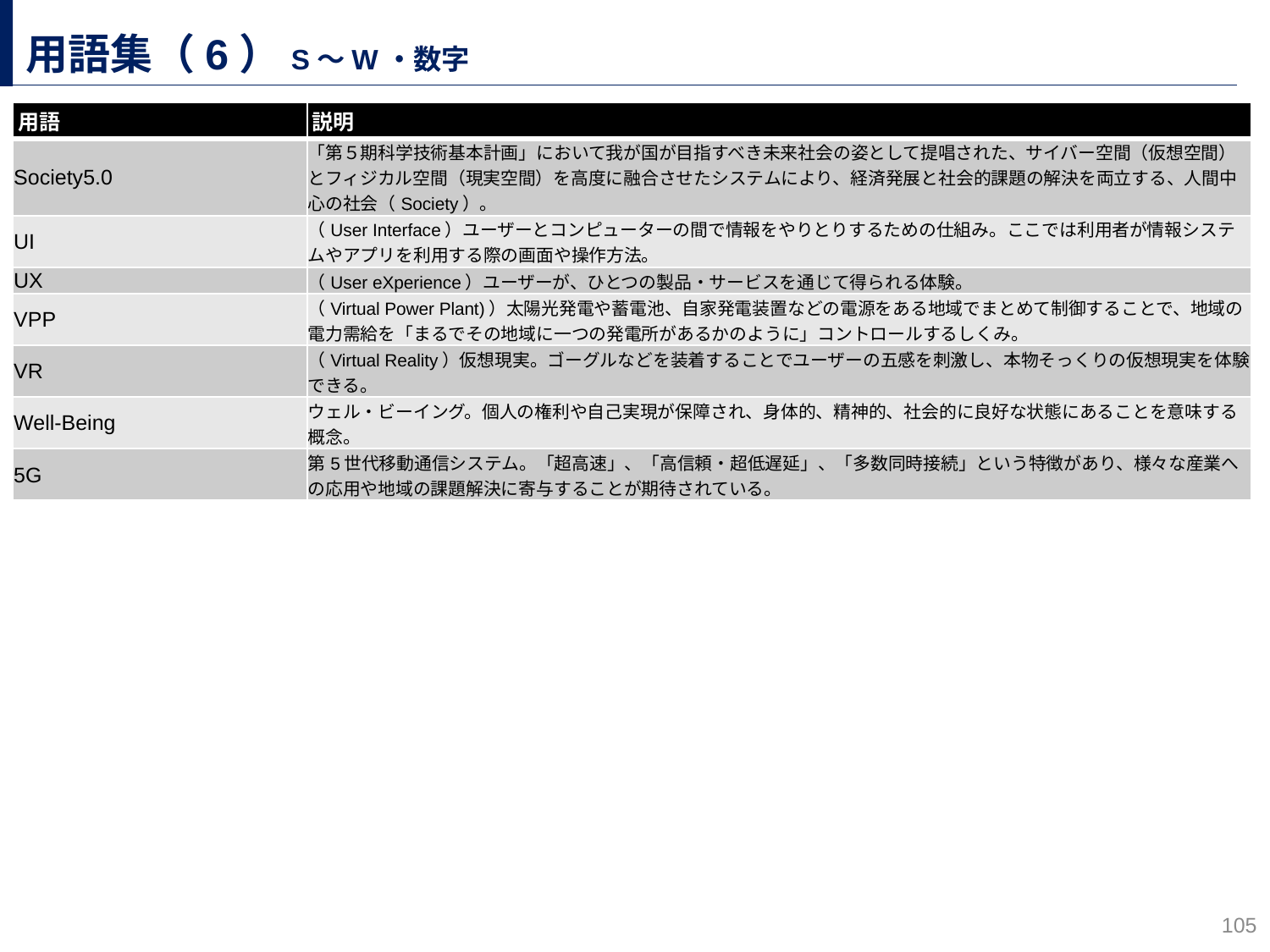

# 用語集（6）S～W・数字
| 用語 | 説明 |
| --- | --- |
| Society5.0 | 「第５期科学技術基本計画」において我が国が目指すべき未来社会の姿として提唱された、サイバー空間（仮想空間）とフィジカル空間（現実空間）を高度に融合させたシステムにより、経済発展と社会的課題の解決を両立する、人間中心の社会（Society）。 |
| UI | （User Interface）ユーザーとコンピューターの間で情報をやりとりするための仕組み。ここでは利用者が情報システムやアプリを利用する際の画面や操作方法。 |
| UX | （User eXperience）ユーザーが、ひとつの製品・サービスを通じて得られる体験。 |
| VPP | （Virtual Power Plant)）太陽光発電や蓄電池、自家発電装置などの電源をある地域でまとめて制御することで、地域の電力需給を「まるでその地域に一つの発電所があるかのように」コントロールするしくみ。 |
| VR | （Virtual Reality）仮想現実。ゴーグルなどを装着することでユーザーの五感を刺激し、本物そっくりの仮想現実を体験できる。 |
| Well-Being | ウェル・ビーイング。個人の権利や自己実現が保障され、身体的、精神的、社会的に良好な状態にあることを意味する概念。 |
| 5G | 第5世代移動通信システム。「超高速」、「高信頼・超低遅延」、「多数同時接続」という特徴があり、様々な産業への応用や地域の課題解決に寄与することが期待されている。 |
105